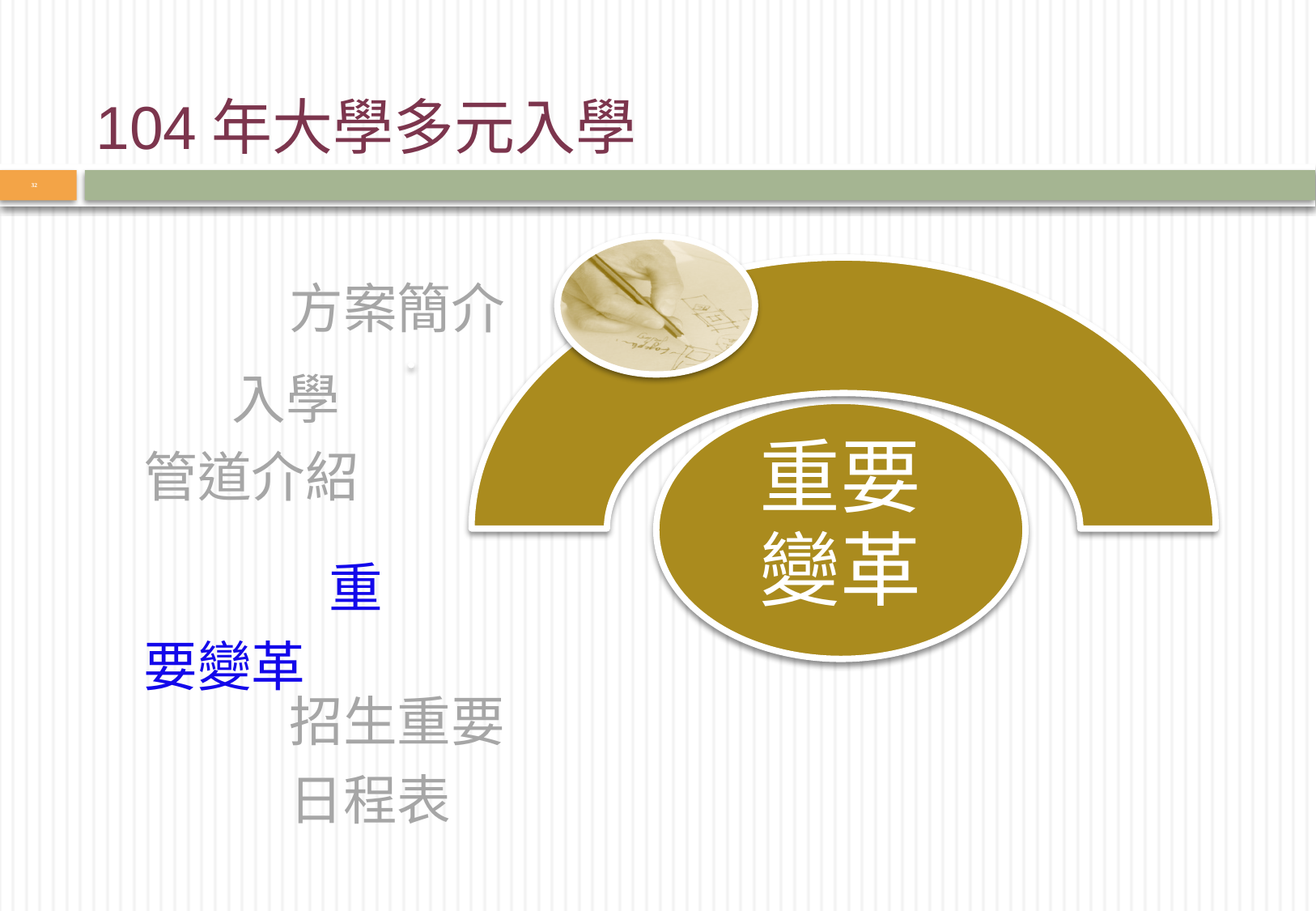

# 104年大學多元入學

            32

重要
變革
方案簡介
      入學管道介紹
              重要變革
招生重要日程表